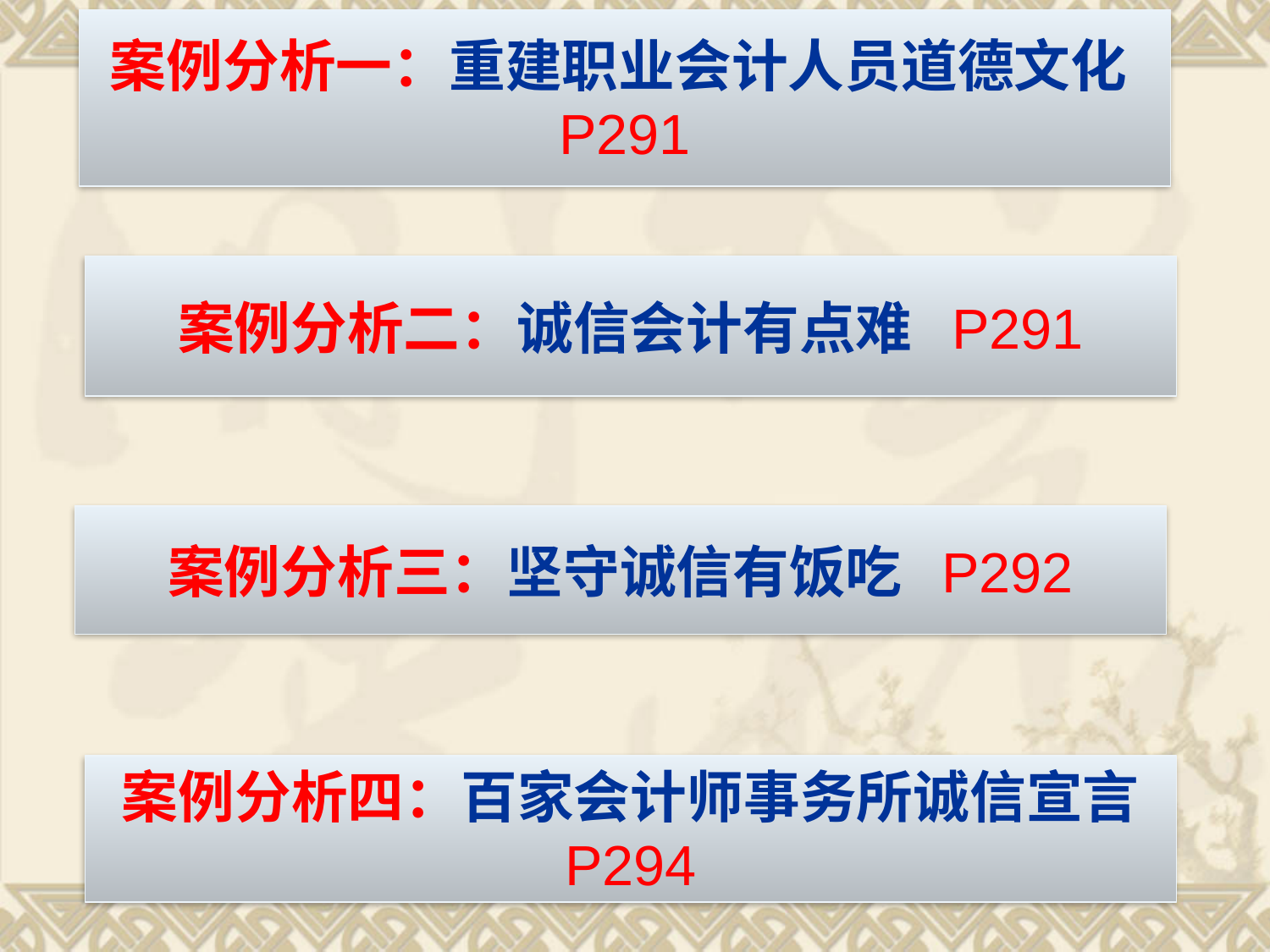

案例分析一：重建职业会计人员道德文化  P291
案例分析二：诚信会计有点难  P291
案例分析三：坚守诚信有饭吃  P292
案例分析四：百家会计师事务所诚信宣言 P294